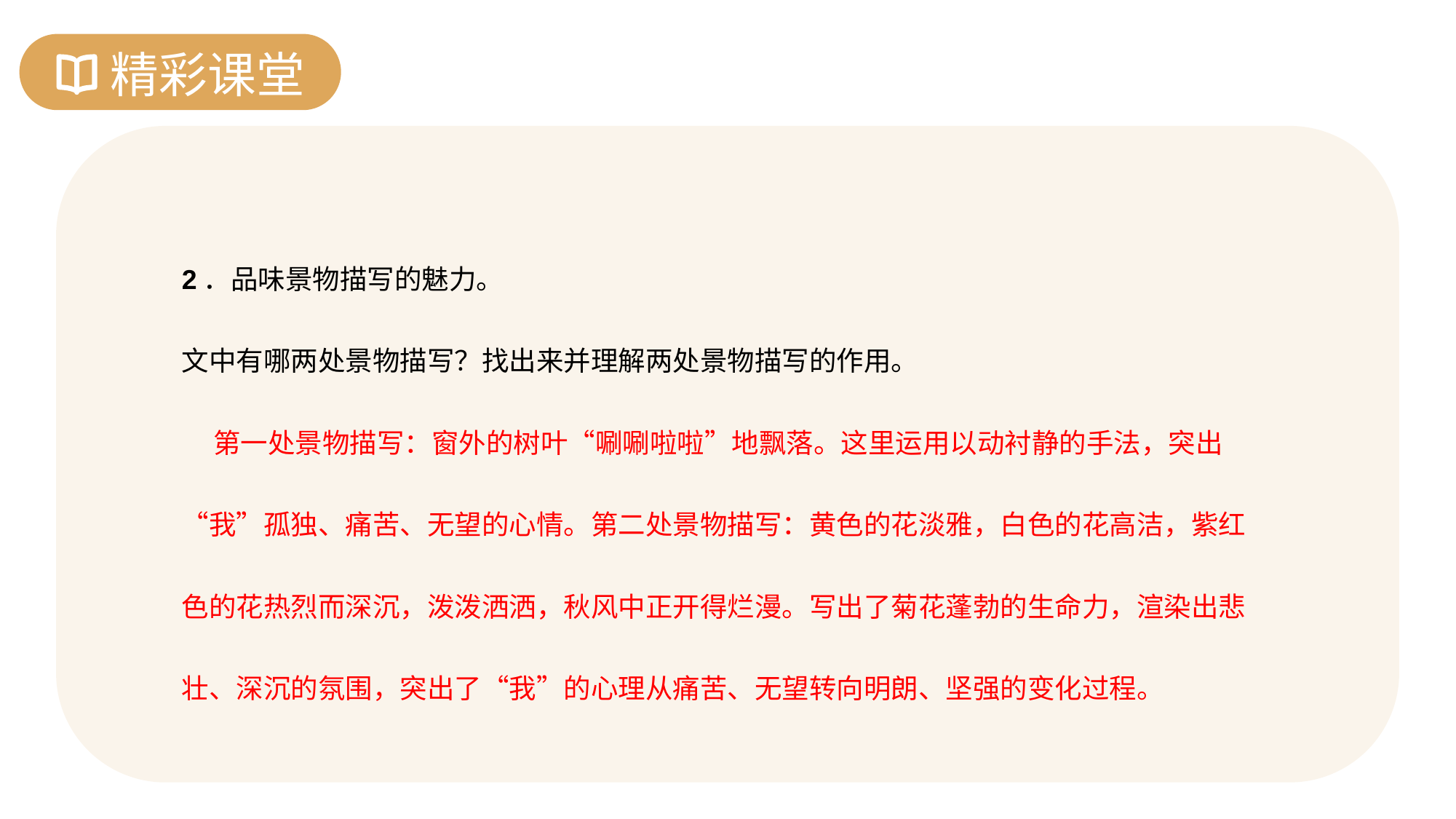

精彩课堂

2．品味景物描写的魅力。
文中有哪两处景物描写？找出来并理解两处景物描写的作用。
    第一处景物描写：窗外的树叶“唰唰啦啦”地飘落。这里运用以动衬静的手法，突出“我”孤独、痛苦、无望的心情。第二处景物描写：黄色的花淡雅，白色的花高洁，紫红色的花热烈而深沉，泼泼洒洒，秋风中正开得烂漫。写出了菊花蓬勃的生命力，渲染出悲壮、深沉的氛围，突出了“我”的心理从痛苦、无望转向明朗、坚强的变化过程。